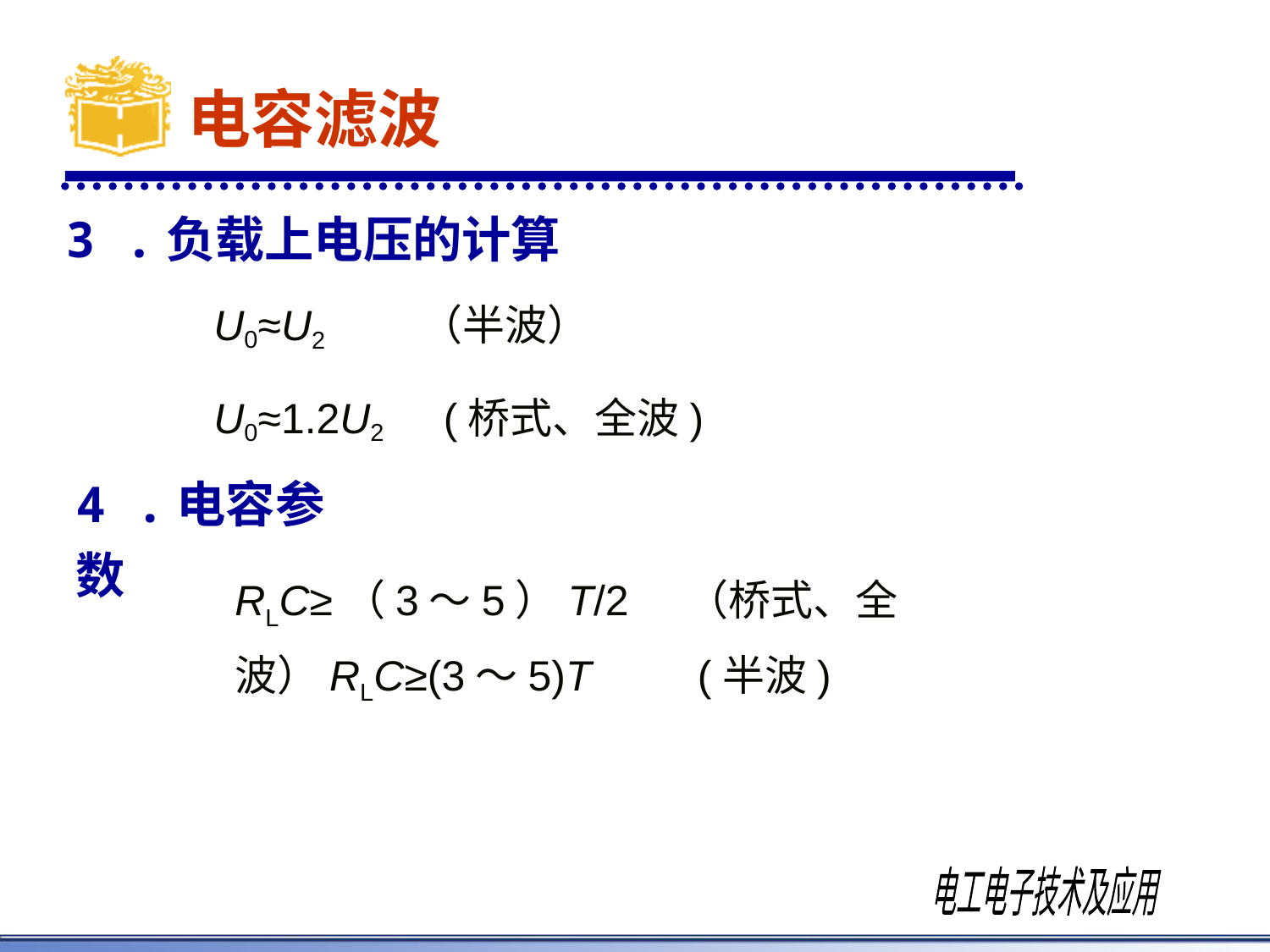

# 电容滤波
3 .负载上电压的计算
U0≈U2        （半波）
U0≈1.2U2     (桥式、全波)

4 .电容参数
RLC≥（3～5）T/2    （桥式、全波）RLC≥(3～5)T         (半波)